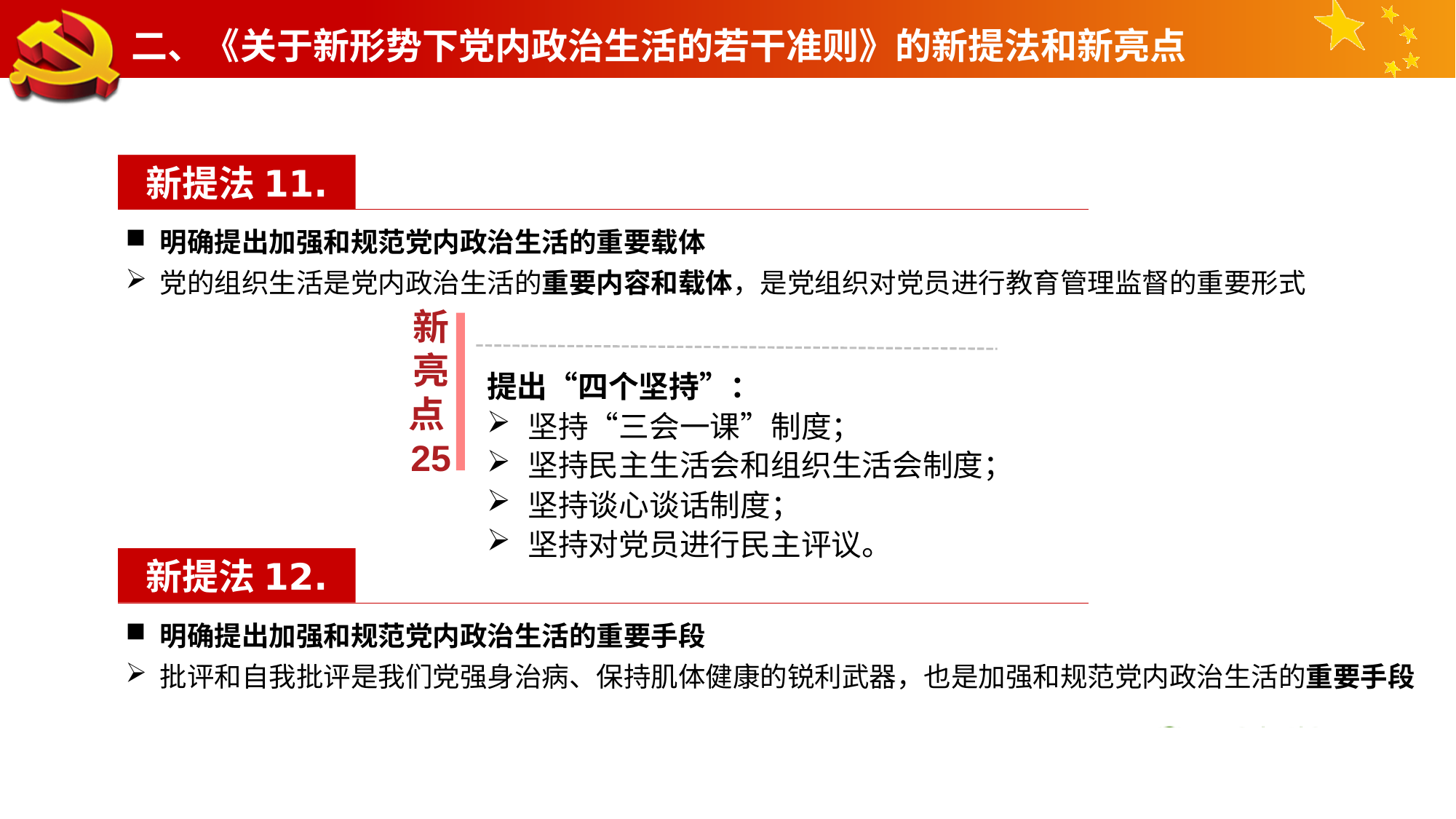

二、《关于新形势下党内政治生活的若干准则》的新提法和新亮点
新提法11.
明确提出加强和规范党内政治生活的重要载体
党的组织生活是党内政治生活的重要内容和载体，是党组织对党员进行教育管理监督的重要形式
新亮点25

提出“四个坚持”：
坚持“三会一课”制度；
坚持民主生活会和组织生活会制度；
坚持谈心谈话制度；
坚持对党员进行民主评议。
新提法12.
明确提出加强和规范党内政治生活的重要手段
批评和自我批评是我们党强身治病、保持肌体健康的锐利武器，也是加强和规范党内政治生活的重要手段